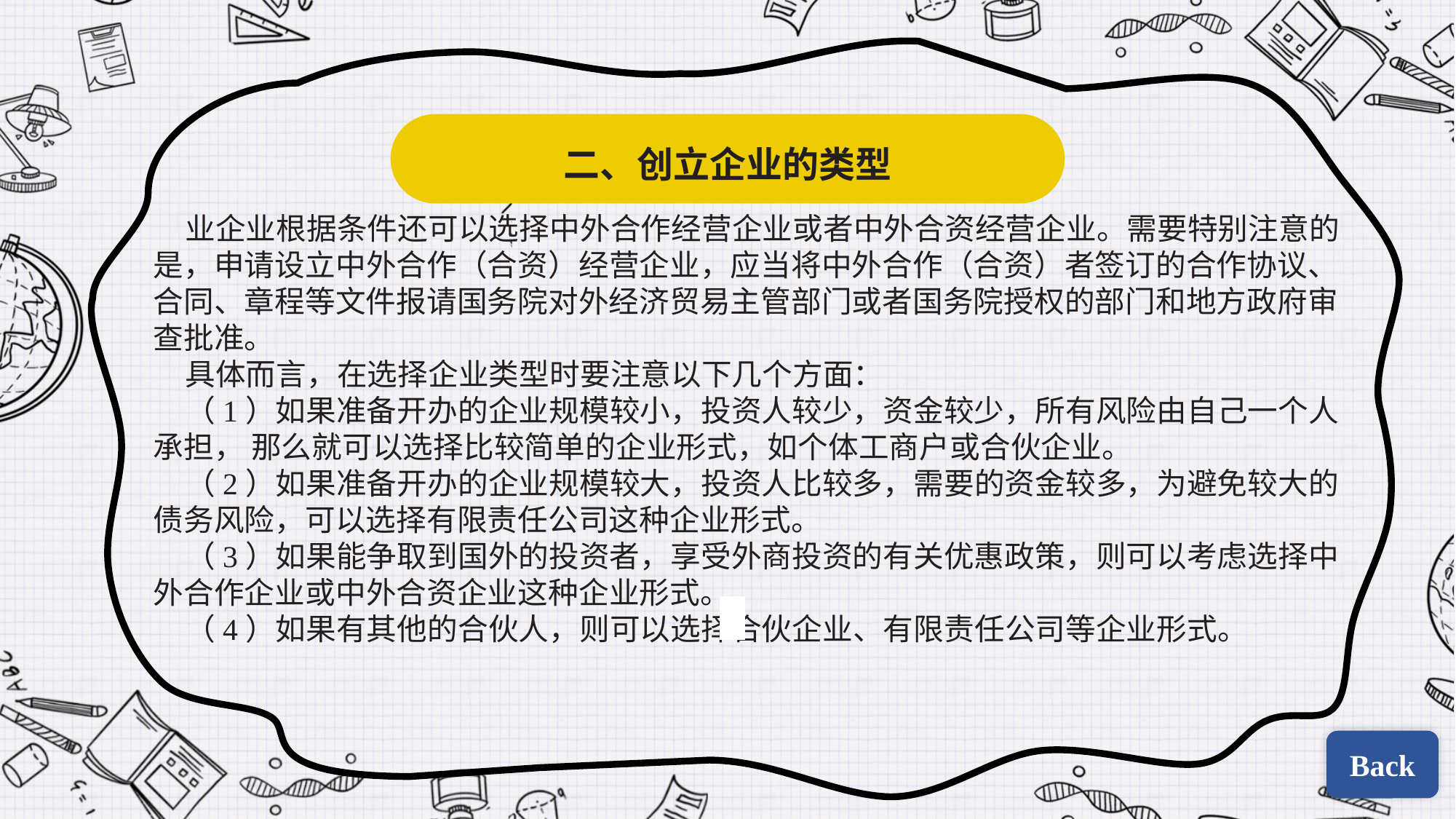

二、创立企业的类型
业企业根据条件还可以选择中外合作经营企业或者中外合资经营企业。需要特别注意的是，申请设立中外合作（合资）经营企业，应当将中外合作（合资）者签订的合作协议、合同、章程等文件报请国务院对外经济贸易主管部门或者国务院授权的部门和地方政府审查批准。
具体而言，在选择企业类型时要注意以下几个方面：
（1）如果准备开办的企业规模较小，投资人较少，资金较少，所有风险由自己一个人承担， 那么就可以选择比较简单的企业形式，如个体工商户或合伙企业。
（2）如果准备开办的企业规模较大，投资人比较多，需要的资金较多，为避免较大的债务风险，可以选择有限责任公司这种企业形式。
（3）如果能争取到国外的投资者，享受外商投资的有关优惠政策，则可以考虑选择中外合作企业或中外合资企业这种企业形式。
（4）如果有其他的合伙人，则可以选择合伙企业、有限责任公司等企业形式。

|  |  |
| --- | --- |
|  |  |

Back